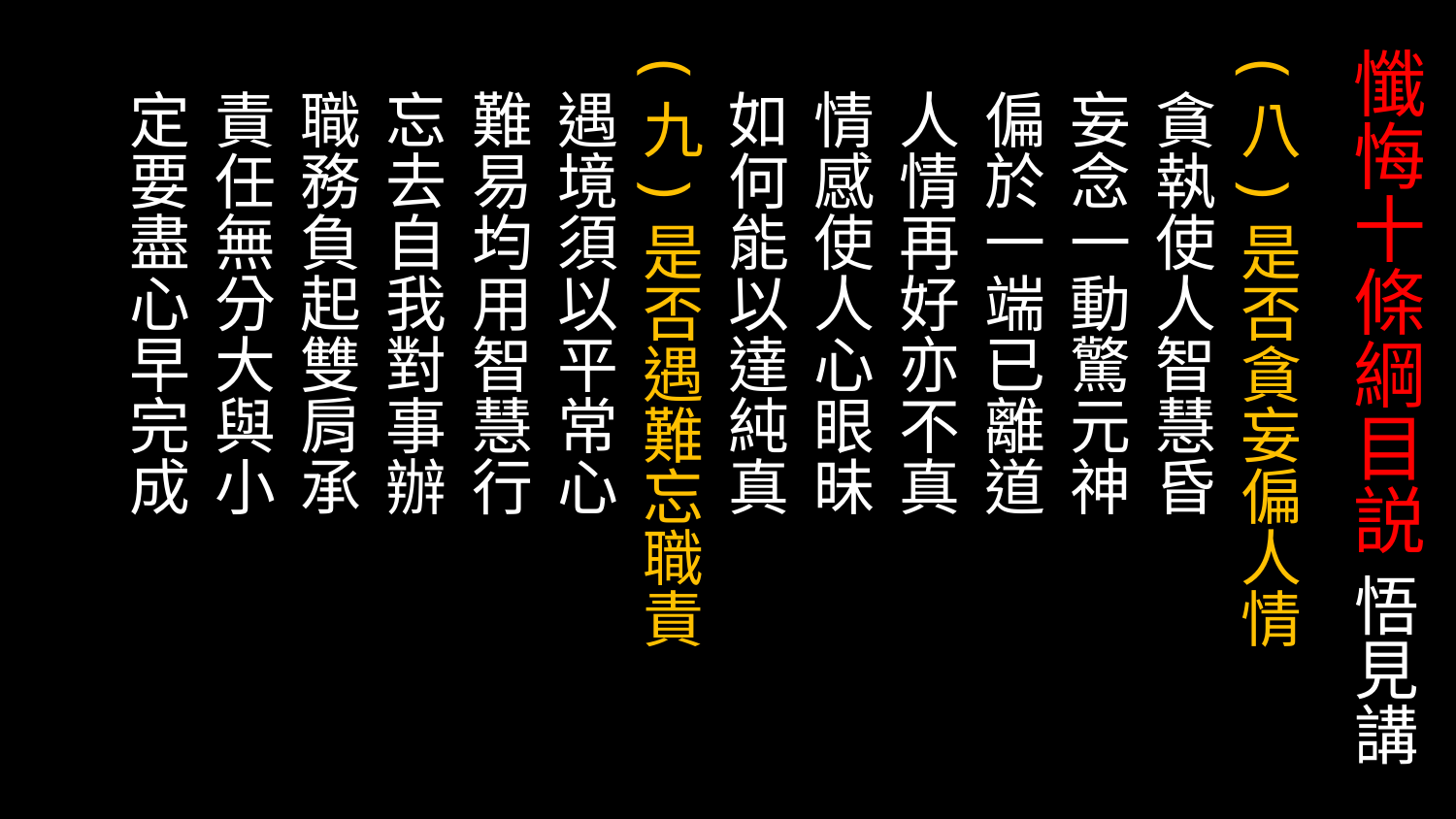

# 懺悔十條綱目説 悟見講
(八)是否貪妄偏人情
  貪執使人智慧昏
  妄念一動驚元神
  偏於一端已離道
  人情再好亦不真
  情感使人心眼昧
  如何能以達純真
(九)是否遇難忘職責
  遇境須以平常心
  難易均用智慧行
  忘去自我對事辦
  職務負起雙肩承
  責任無分大與小
  定要盡心早完成